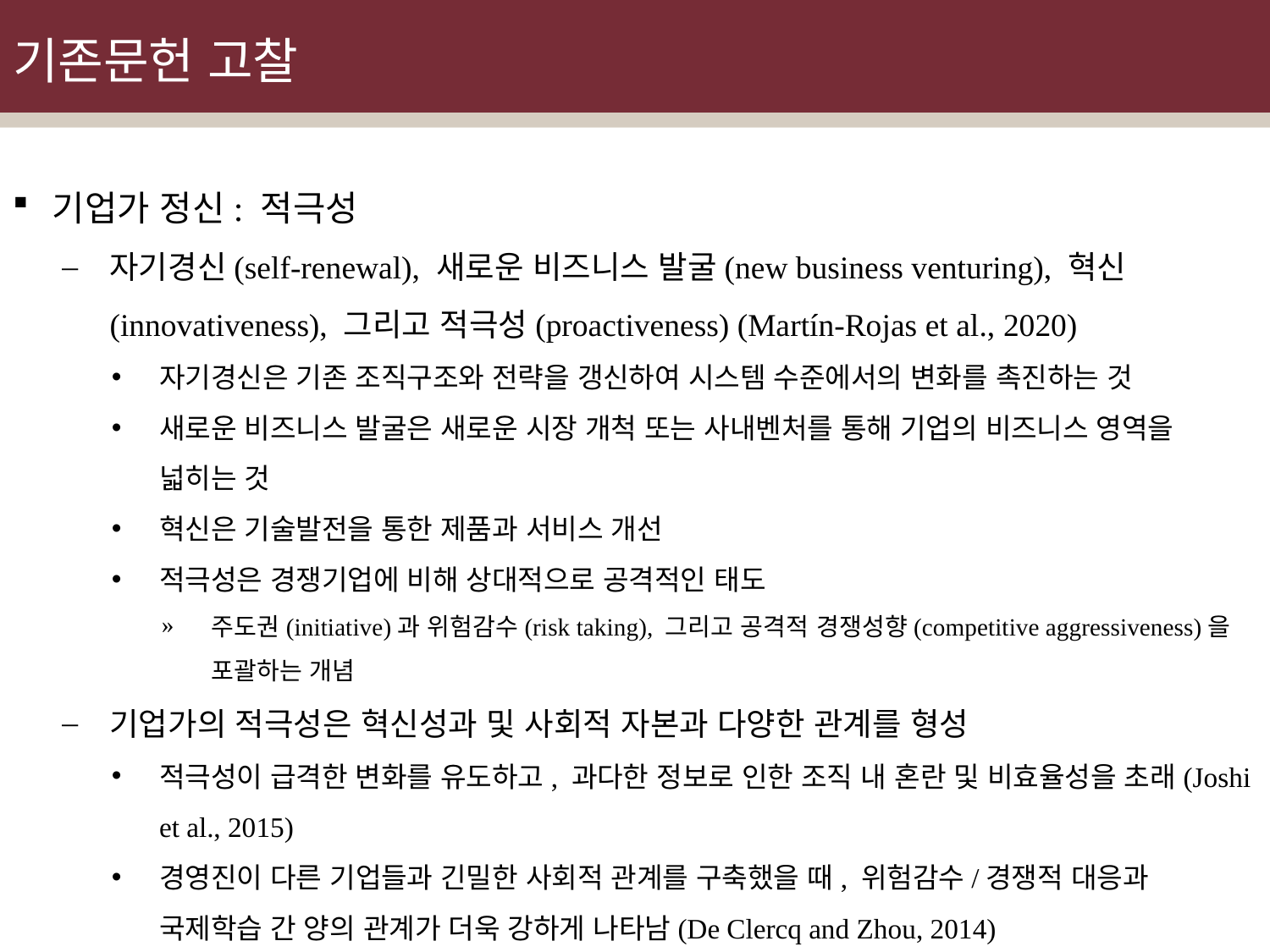

기존문헌 고찰

기업가 정신: 적극성
자기경신(self-renewal), 새로운 비즈니스 발굴(new business venturing), 혁신(innovativeness), 그리고 적극성(proactiveness) (Martín-Rojas et al., 2020)
자기경신은 기존 조직구조와 전략을 갱신하여 시스템 수준에서의 변화를 촉진하는 것
새로운 비즈니스 발굴은 새로운 시장 개척 또는 사내벤처를 통해 기업의 비즈니스 영역을 넓히는 것
혁신은 기술발전을 통한 제품과 서비스 개선
적극성은 경쟁기업에 비해 상대적으로 공격적인 태도
주도권(initiative)과 위험감수(risk taking), 그리고 공격적 경쟁성향(competitive aggressiveness)을 포괄하는 개념
기업가의 적극성은 혁신성과 및 사회적 자본과 다양한 관계를 형성
적극성이 급격한 변화를 유도하고, 과다한 정보로 인한 조직 내 혼란 및 비효율성을 초래(Joshi et al., 2015)
경영진이 다른 기업들과 긴밀한 사회적 관계를 구축했을 때, 위험감수/경쟁적 대응과 국제학습 간 양의 관계가 더욱 강하게 나타남(De Clercq and Zhou, 2014)